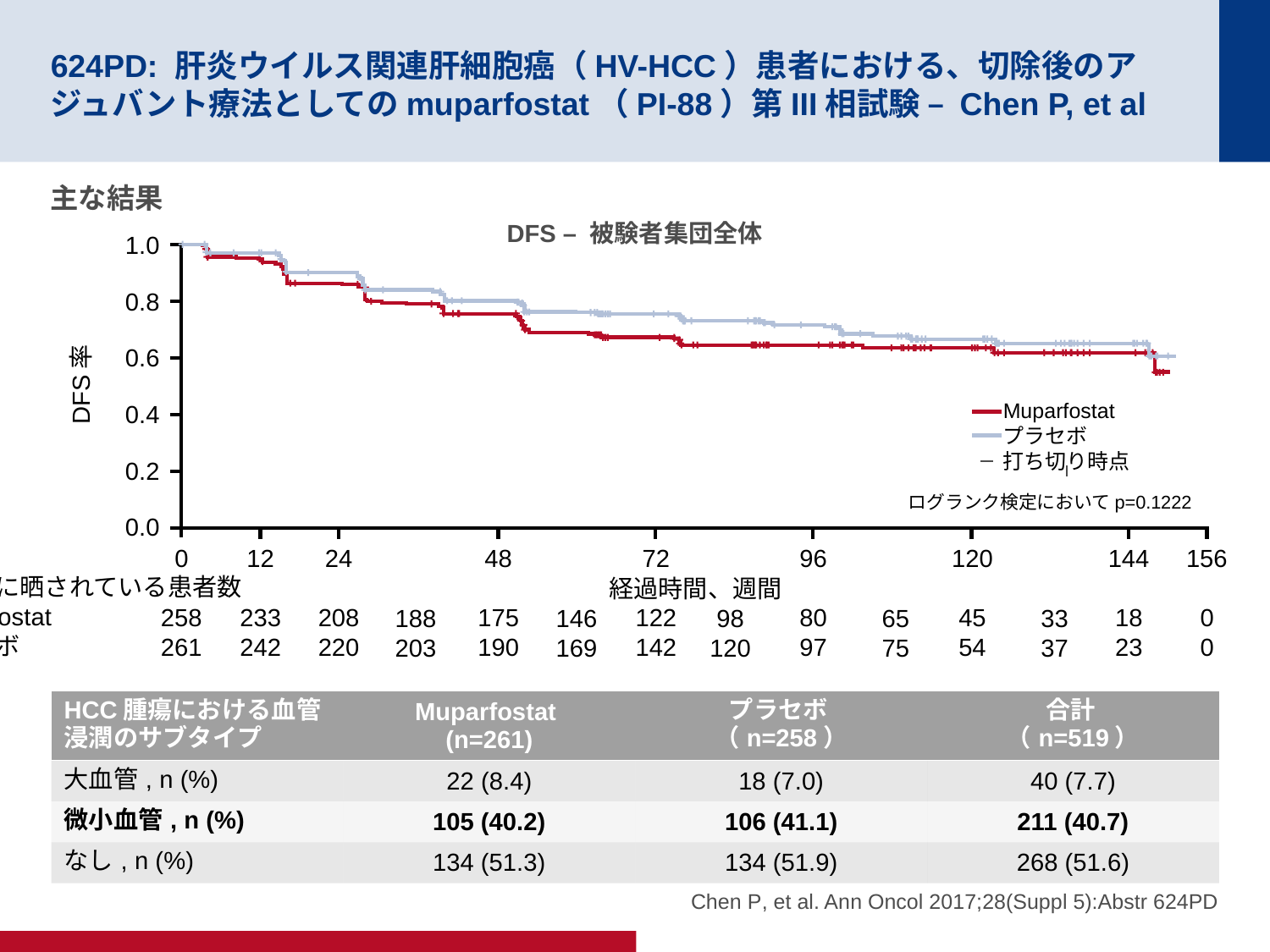

624PD: 肝炎ウイルス関連肝細胞癌（HV-HCC）患者における、切除後のアジュバント療法としてのmuparfostat（PI-88）第III相試験 – Chen P, et al
主な結果
DFS – 被験者集団全体
1.0

0.8
0.6
DFS率
Muparfostat
プラセボ
打ち切り時点
0.4
0.2
ログランク検定においてp=0.1222
0.0
0

258
261
12

233
242
24

208
220
48

175
190
72

122
142
96

80
97
120

45
54
144

18
23
156

0
0
リスクに晒されている患者数
Muparfostat
プラセボ
経過時間、週間
188
203
146
169
98
120
65
75
33
37
| HCC腫瘍における血管浸潤のサブタイプ | Muparfostat (n=261) | プラセボ （n=258） | 合計 （n=519） |
| --- | --- | --- | --- |
| 大血管, n (%) | 22 (8.4) | 18 (7.0) | 40 (7.7) |
| 微小血管, n (%) | 105 (40.2) | 106 (41.1) | 211 (40.7) |
| なし, n (%) | 134 (51.3) | 134 (51.9) | 268 (51.6) |
Chen P, et al. Ann Oncol 2017;28(Suppl 5):Abstr 624PD